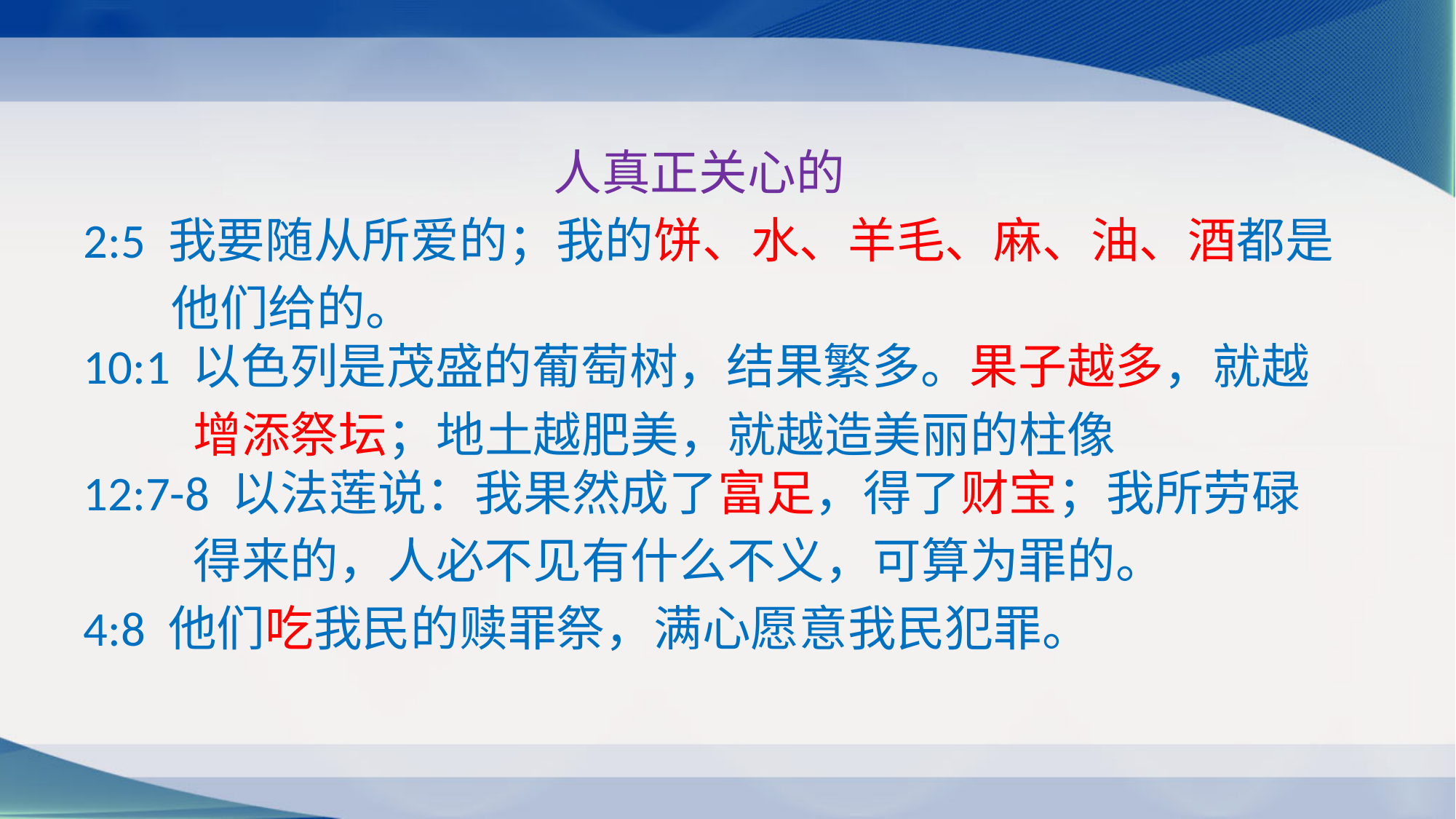

人真正关心的
2:5 我要随从所爱的；我的饼、水、羊毛、麻、油、酒都是
       他们给的。
10:1 以色列是茂盛的葡萄树，结果繁多。果子越多，就越
         增添祭坛；地土越肥美，就越造美丽的柱像
12:7-8 以法莲说：我果然成了富足，得了财宝；我所劳碌
         得来的，人必不见有什么不义，可算为罪的。
4:8 他们吃我民的赎罪祭，满心愿意我民犯罪。